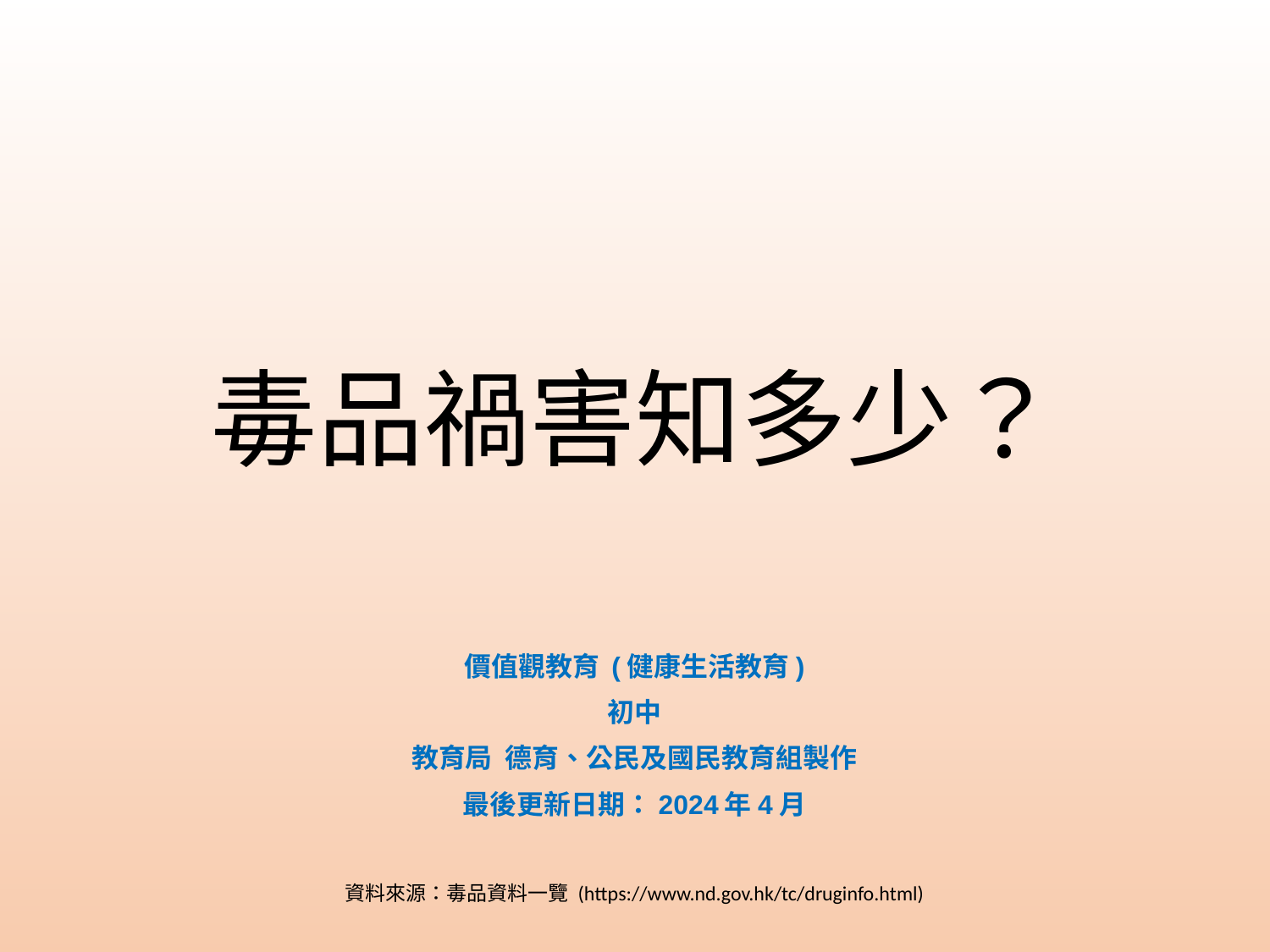

# 毒品禍害知多少？
價值觀教育 (健康生活教育)
初中
教育局  德育、公民及國民教育組製作
最後更新日期：2024年4月

資料來源：毒品資料一覽 (https://www.nd.gov.hk/tc/druginfo.html)